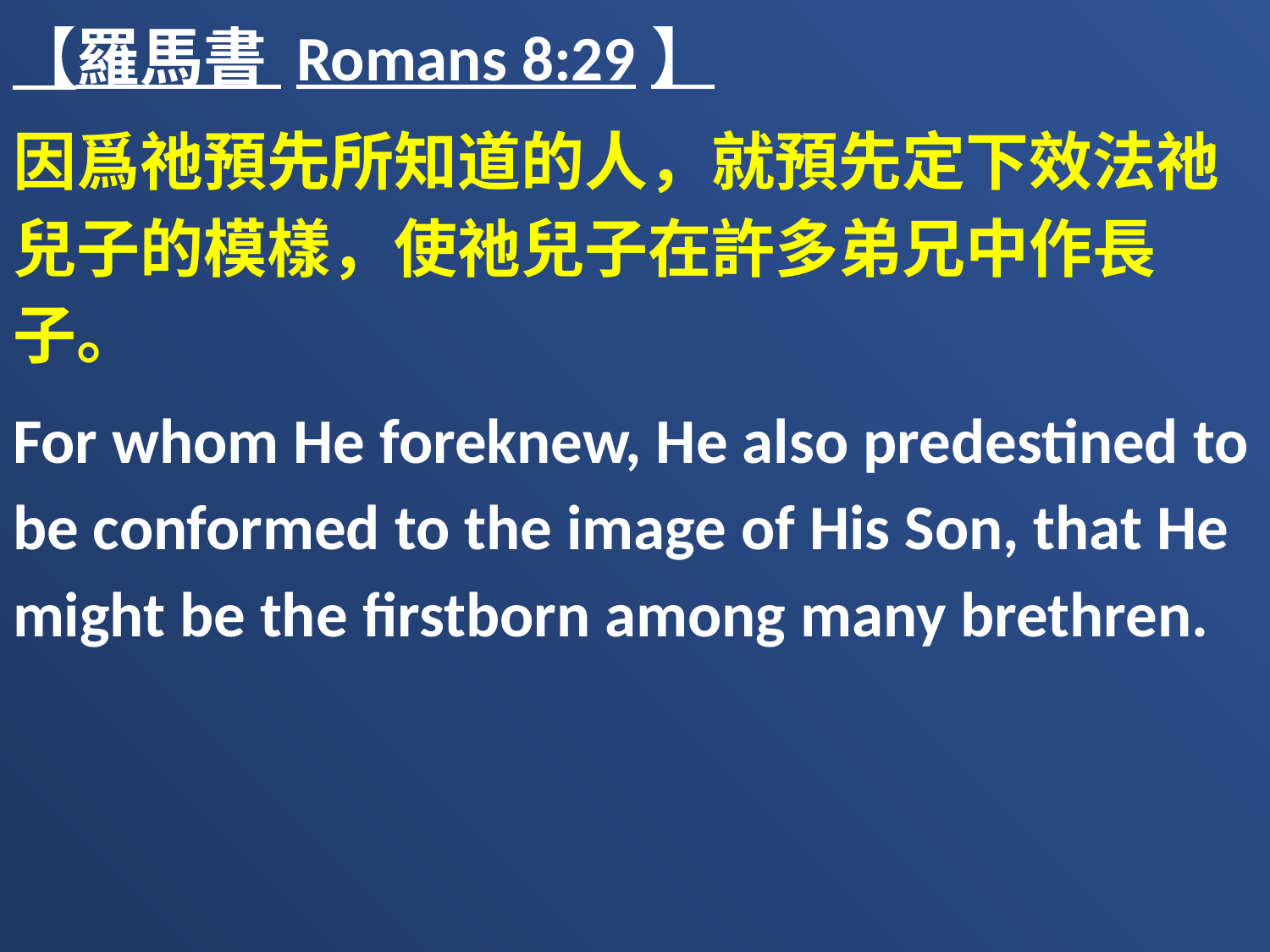

【羅馬書 Romans 8:29】
因爲祂預先所知道的人，就預先定下效法祂兒子的模樣，使祂兒子在許多弟兄中作長子。
For whom He foreknew, He also predestined to be conformed to the image of His Son, that He might be the firstborn among many brethren.